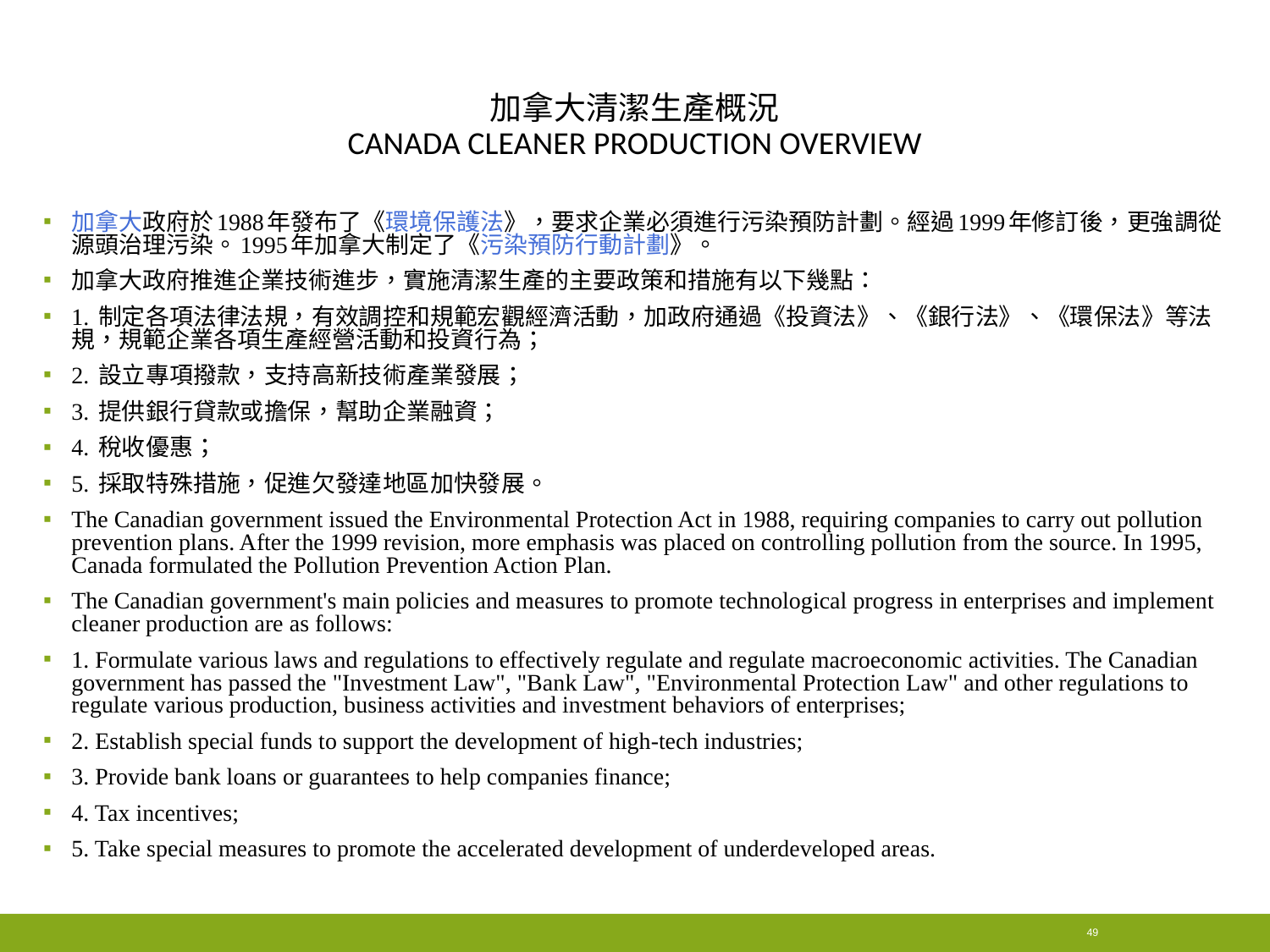

# 加拿大清潔生產概況 Canada Cleaner Production Overview
加拿大政府於1988年發布了《環境保護法》，要求企業必須進行污染預防計劃。經過1999年修訂後，更強調從源頭治理污染。1995年加拿大制定了《污染預防行動計劃》。
加拿大政府推進企業技術進步，實施清潔生產的主要政策和措施有以下幾點：
1. 制定各項法律法規，有效調控和規範宏觀經濟活動，加政府通過《投資法》、《銀行法》、《環保法》等法規，規範企業各項生產經營活動和投資行為；
2. 設立專項撥款，支持高新技術產業發展；
3. 提供銀行貸款或擔保，幫助企業融資；
4. 稅收優惠；
5. 採取特殊措施，促進欠發達地區加快發展。
The Canadian government issued the Environmental Protection Act in 1988, requiring companies to carry out pollution prevention plans. After the 1999 revision, more emphasis was placed on controlling pollution from the source. In 1995, Canada formulated the Pollution Prevention Action Plan.
The Canadian government's main policies and measures to promote technological progress in enterprises and implement cleaner production are as follows:
1. Formulate various laws and regulations to effectively regulate and regulate macroeconomic activities. The Canadian government has passed the "Investment Law", "Bank Law", "Environmental Protection Law" and other regulations to regulate various production, business activities and investment behaviors of enterprises;
2. Establish special funds to support the development of high-tech industries;
3. Provide bank loans or guarantees to help companies finance;
4. Tax incentives;
5. Take special measures to promote the accelerated development of underdeveloped areas.
49